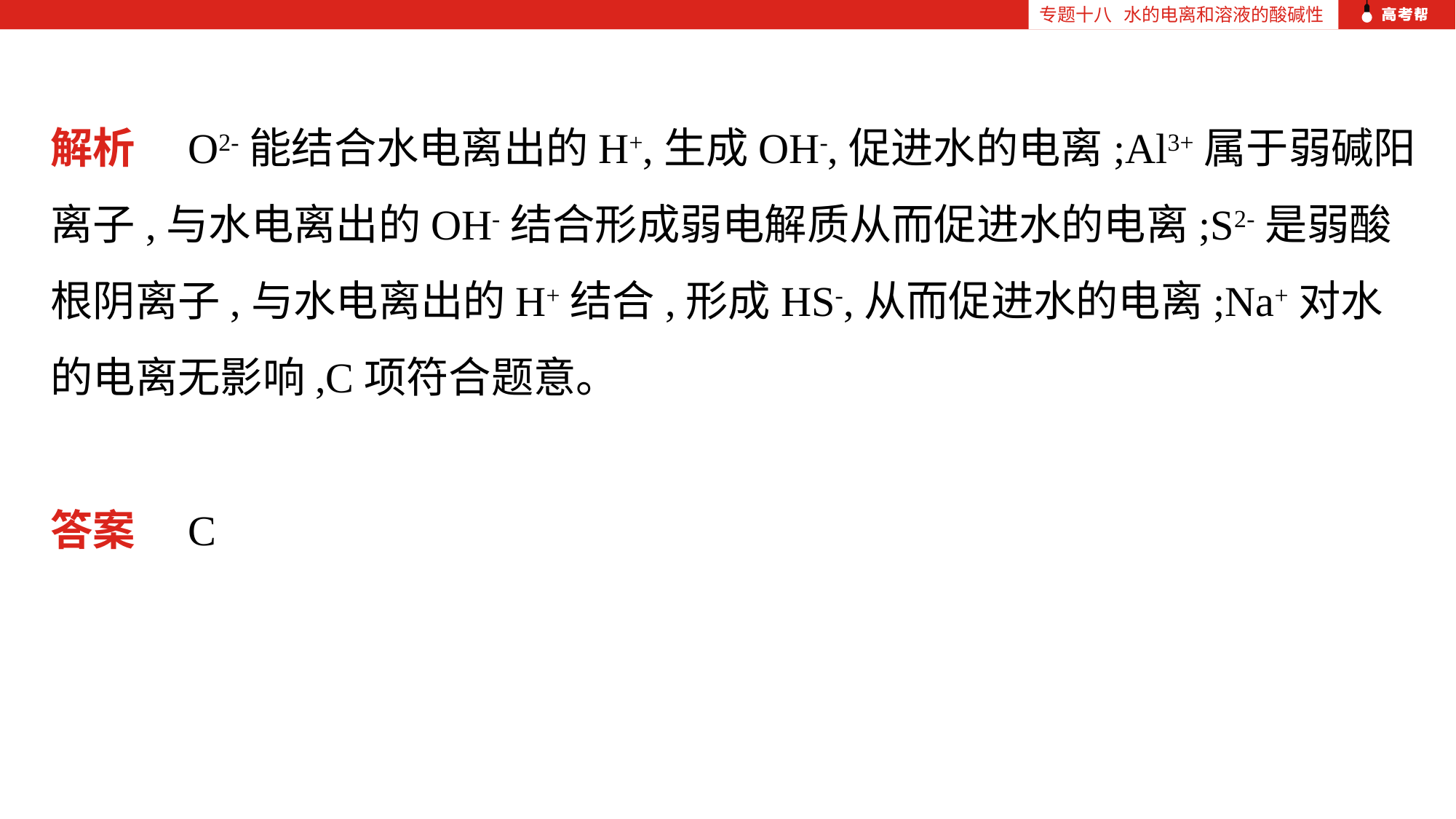

专题十八   水的电离和溶液的酸碱性

解析　O2-能结合水电离出的H+,生成OH-,促进水的电离;Al3+属于弱碱阳离子,与水电离出的OH-结合形成弱电解质从而促进水的电离;S2-是弱酸根阴离子,与水电离出的H+结合,形成HS-,从而促进水的电离;Na+对水的电离无影响,C项符合题意。

答案　C